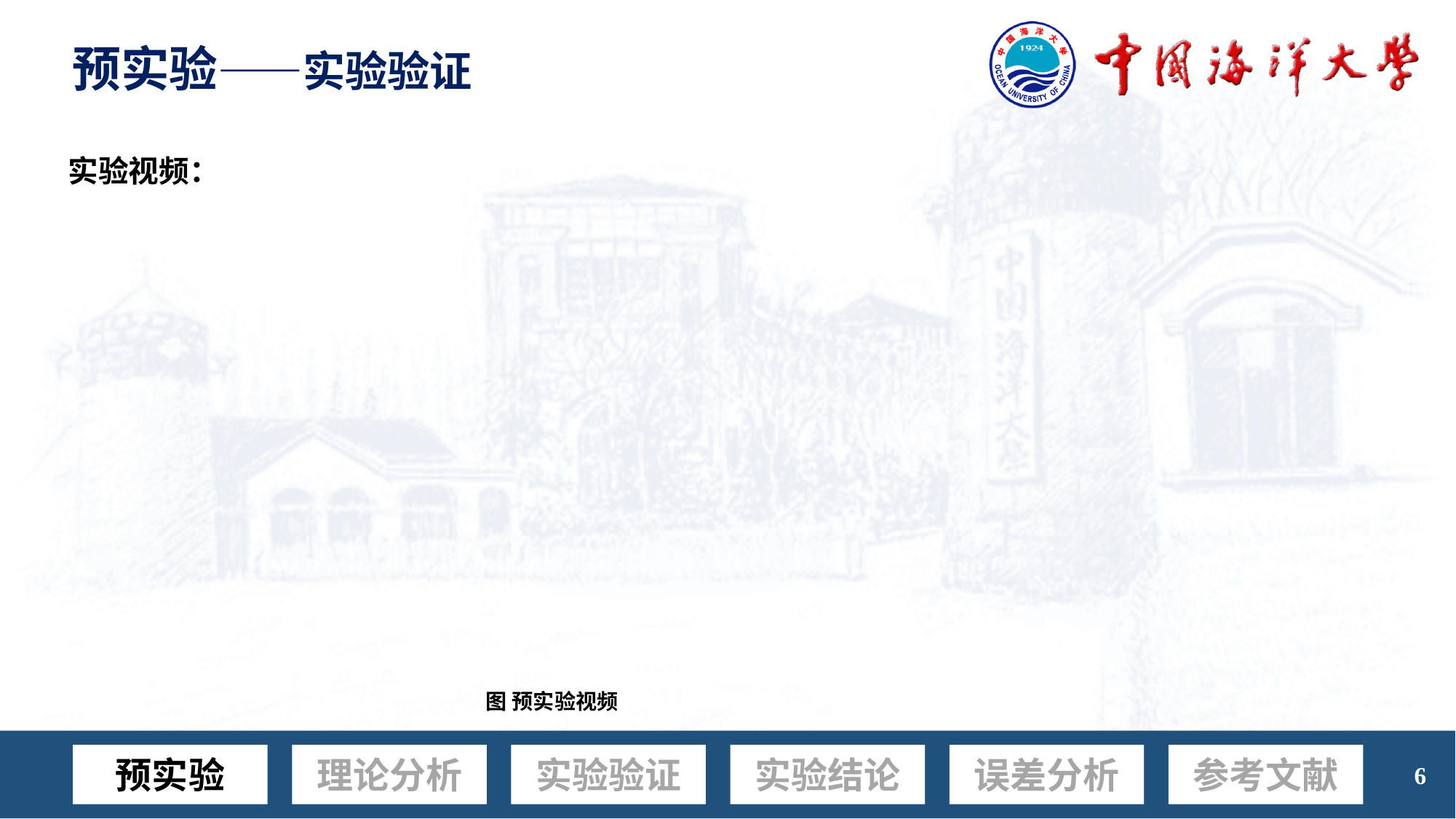

预实验——实验验证

实验视频：

图 预实验视频
实验结论
误差分析
参考文献
# 预实验
理论分析
实验验证
6